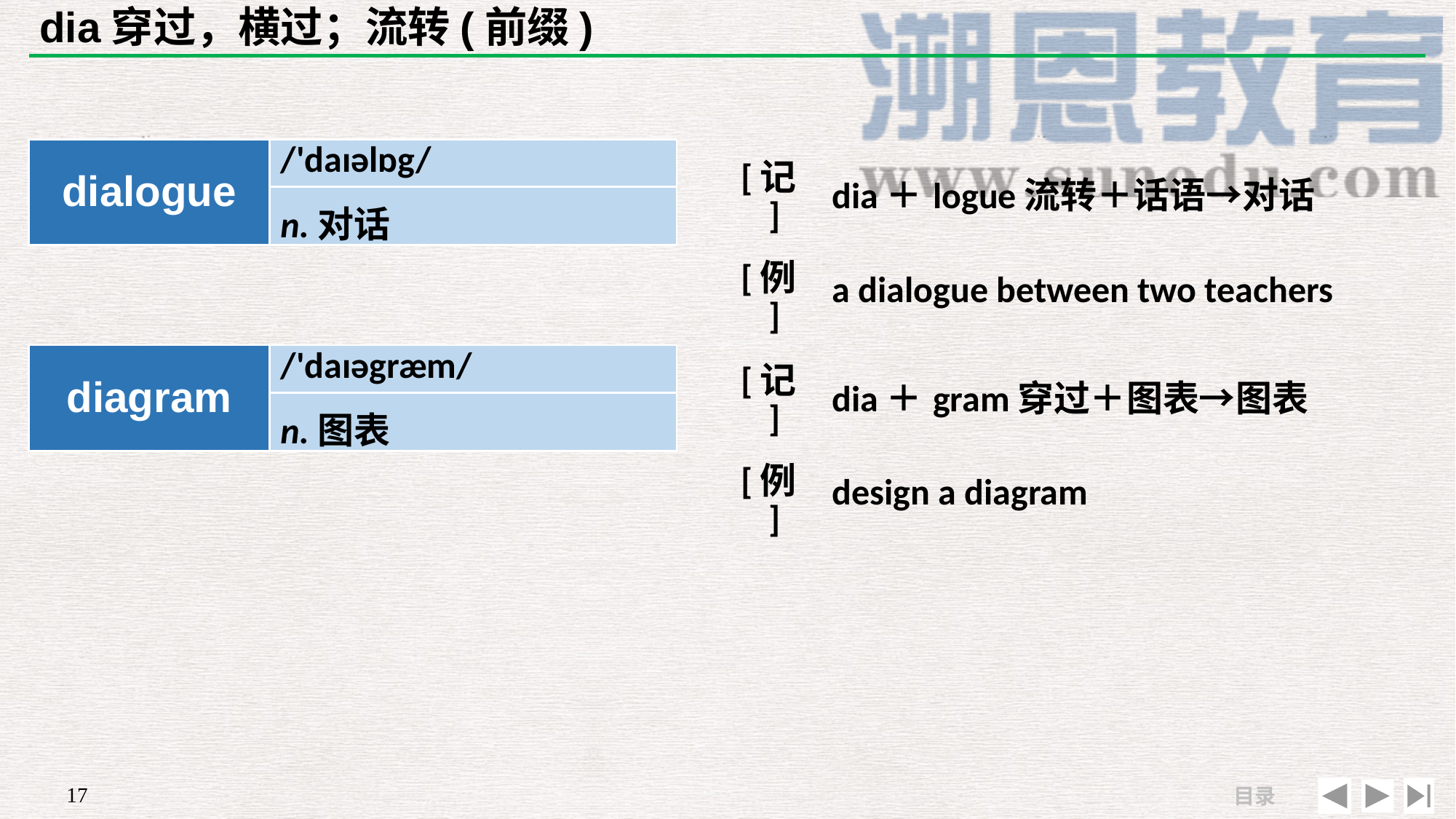

# dia穿过，横过；流转(前缀)

| dialogue | /'daɪəlɒg/ |
| --- | --- |
|  |  |
| [记] | dia＋logue流转＋话语→对话 |
| --- | --- |
| [例] | a dialogue between two teachers |
n.对话
| diagram | /'daɪəgræm/ |
| --- | --- |
|  |  |
| [记] | dia＋gram穿过＋图表→图表 |
| --- | --- |
| [例] | design a diagram |
n.图表